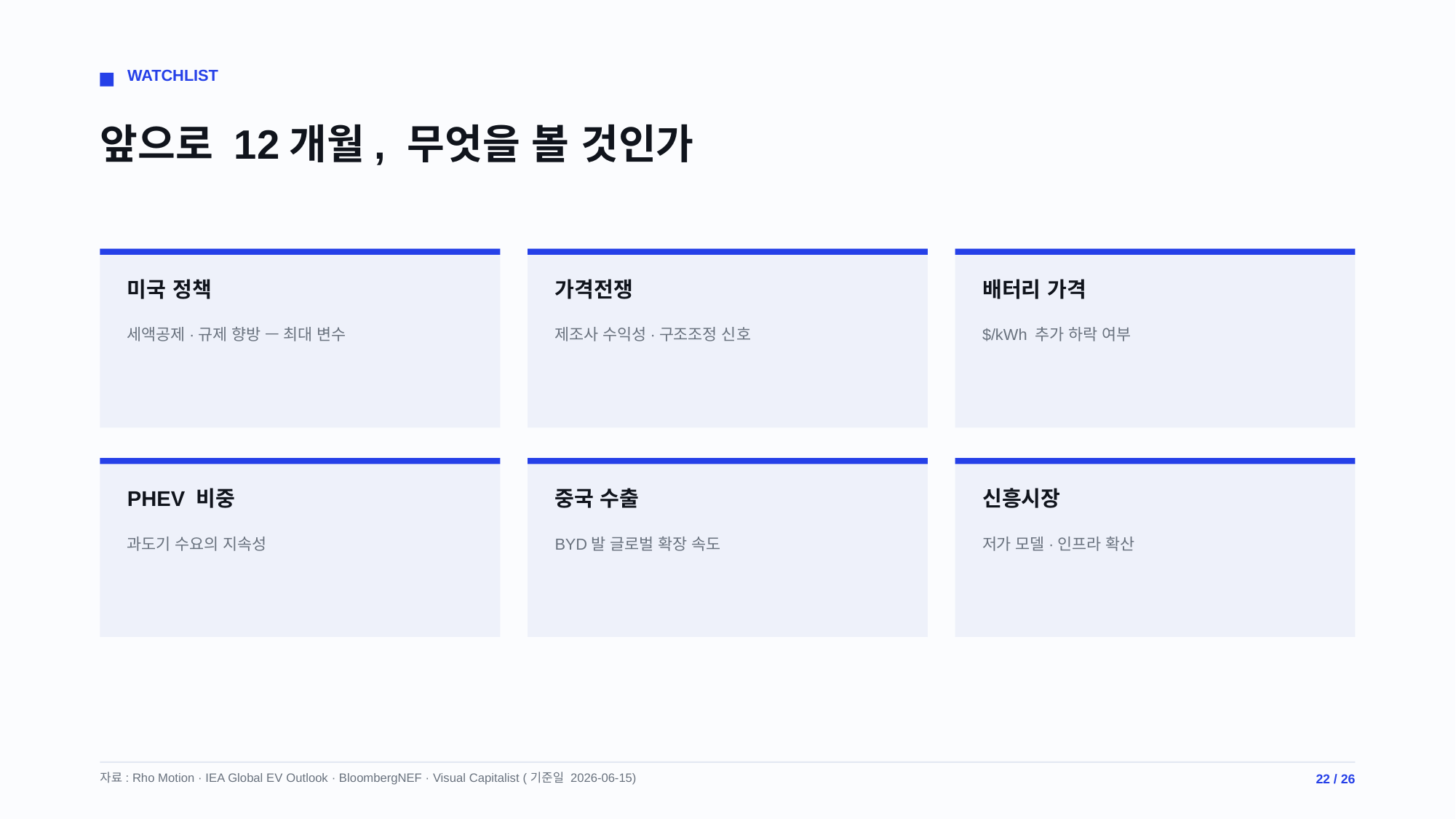

WATCHLIST

앞으로 12개월, 무엇을 볼 것인가

미국 정책
가격전쟁
배터리 가격
세액공제·규제 향방 — 최대 변수
제조사 수익성·구조조정 신호
$/kWh 추가 하락 여부

PHEV 비중
중국 수출
신흥시장
과도기 수요의 지속성
BYD발 글로벌 확장 속도
저가 모델·인프라 확산

자료: Rho Motion · IEA Global EV Outlook · BloombergNEF · Visual Capitalist (기준일 2026-06-15)
22 / 26